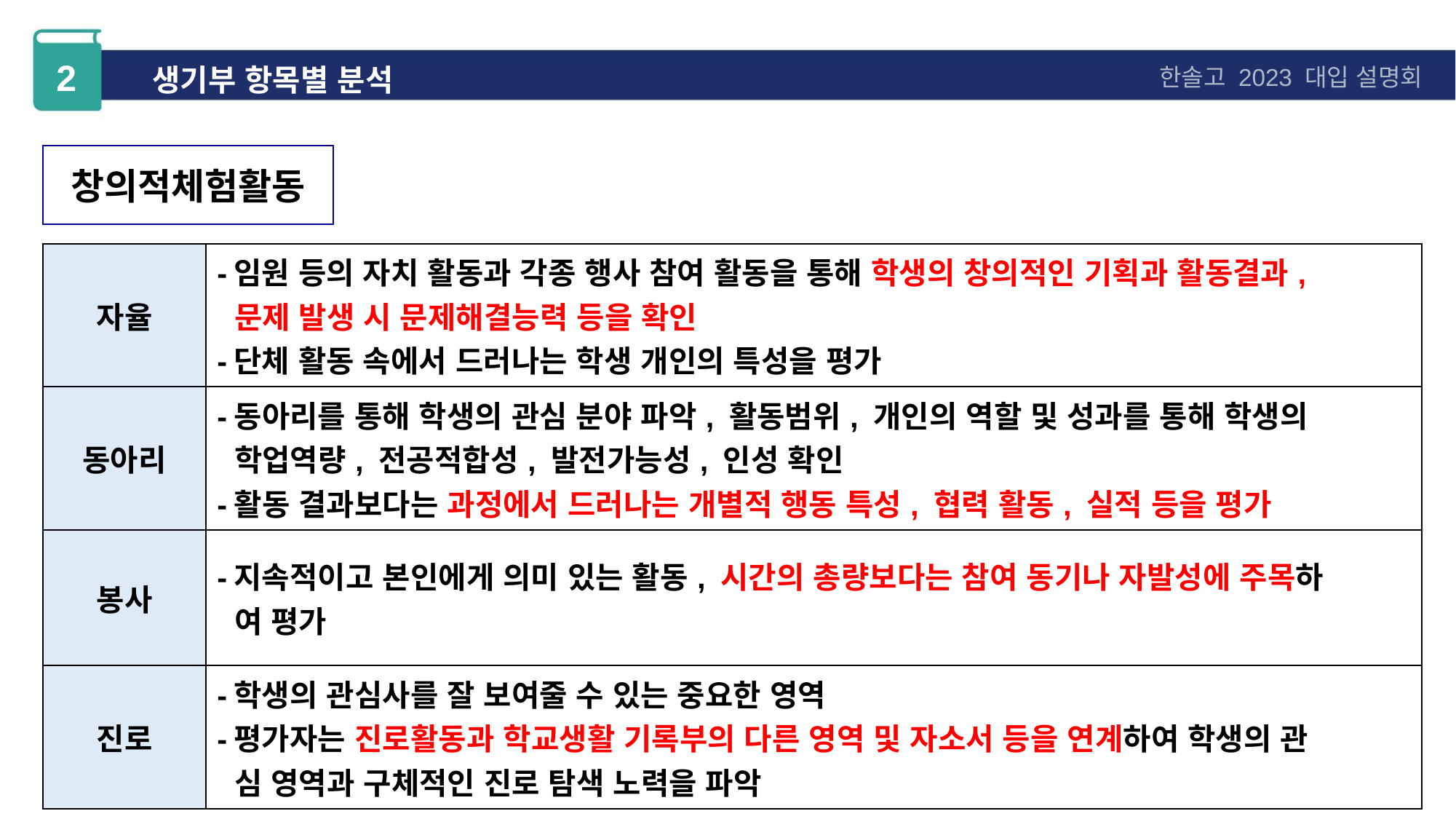

2
생기부 항목별 분석
한솔고 2023 대입 설명회
창의적체험활동
| 자율 | -임원 등의 자치 활동과 각종 행사 참여 활동을 통해 학생의 창의적인 기획과 활동결과, 문제 발생 시 문제해결능력 등을 확인 -단체 활동 속에서 드러나는 학생 개인의 특성을 평가 |
| --- | --- |
| 동아리 | -동아리를 통해 학생의 관심 분야 파악, 활동범위, 개인의 역할 및 성과를 통해 학생의 학업역량, 전공적합성, 발전가능성, 인성 확인 -활동 결과보다는 과정에서 드러나는 개별적 행동 특성, 협력 활동, 실적 등을 평가 |
| 봉사 | -지속적이고 본인에게 의미 있는 활동, 시간의 총량보다는 참여 동기나 자발성에 주목하 여 평가 |
| 진로 | -학생의 관심사를 잘 보여줄 수 있는 중요한 영역 -평가자는 진로활동과 학교생활 기록부의 다른 영역 및 자소서 등을 연계하여 학생의 관 심 영역과 구체적인 진로 탐색 노력을 파악 |